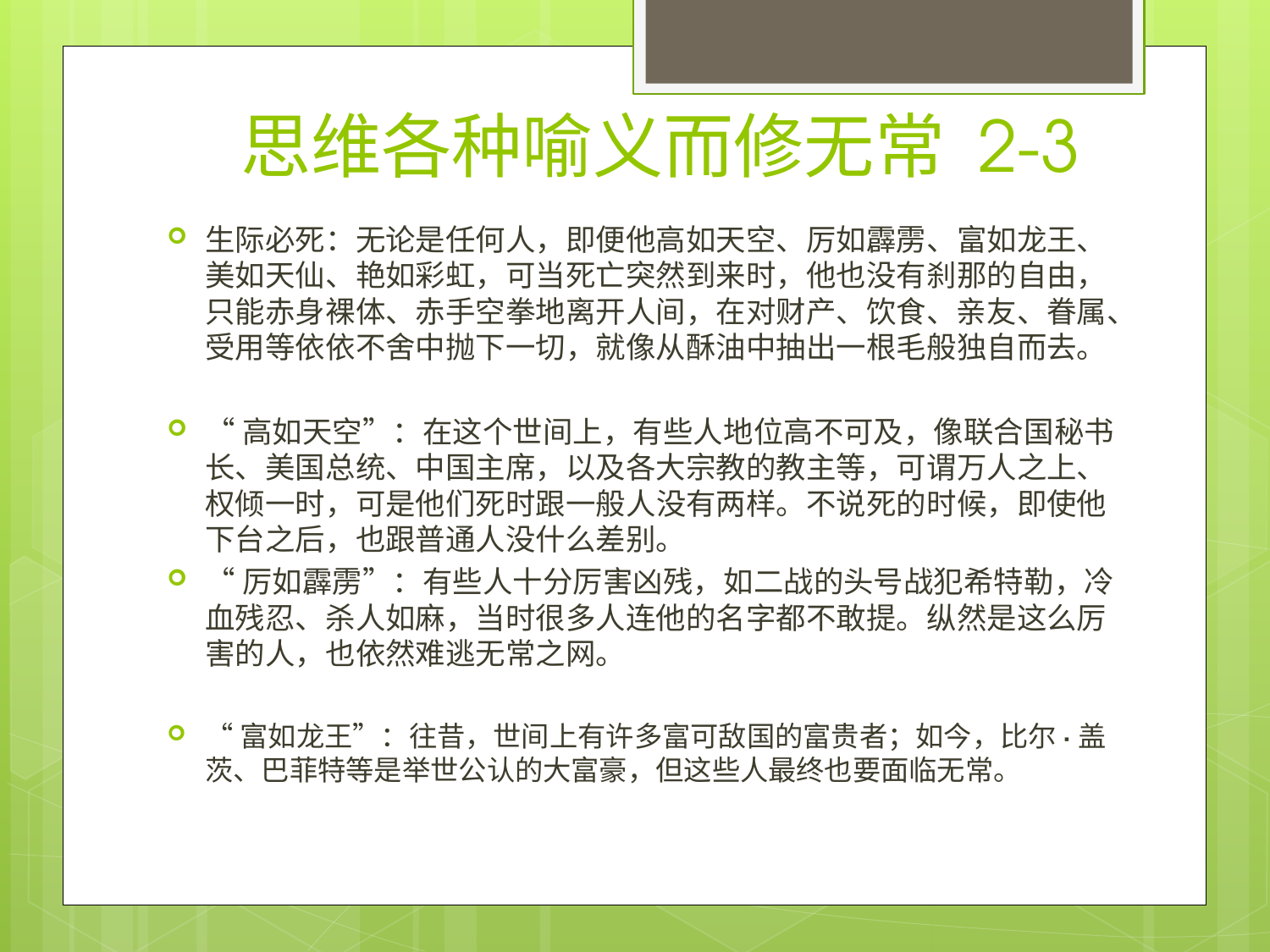

# 思维各种喻义而修无常 2-3
生际必死：无论是任何人，即便他高如天空、厉如霹雳、富如龙王、美如天仙、艳如彩虹，可当死亡突然到来时，他也没有刹那的自由，只能赤身裸体、赤手空拳地离开人间，在对财产、饮食、亲友、眷属、受用等依依不舍中抛下一切，就像从酥油中抽出一根毛般独自而去。

“高如天空”：在这个世间上，有些人地位高不可及，像联合国秘书长、美国总统、中国主席，以及各大宗教的教主等，可谓万人之上、权倾一时，可是他们死时跟一般人没有两样。不说死的时候，即使他下台之后，也跟普通人没什么差别。
“厉如霹雳”：有些人十分厉害凶残，如二战的头号战犯希特勒，冷血残忍、杀人如麻，当时很多人连他的名字都不敢提。纵然是这么厉害的人，也依然难逃无常之网。

“富如龙王”：往昔，世间上有许多富可敌国的富贵者；如今，比尔·盖茨、巴菲特等是举世公认的大富豪，但这些人最终也要面临无常。